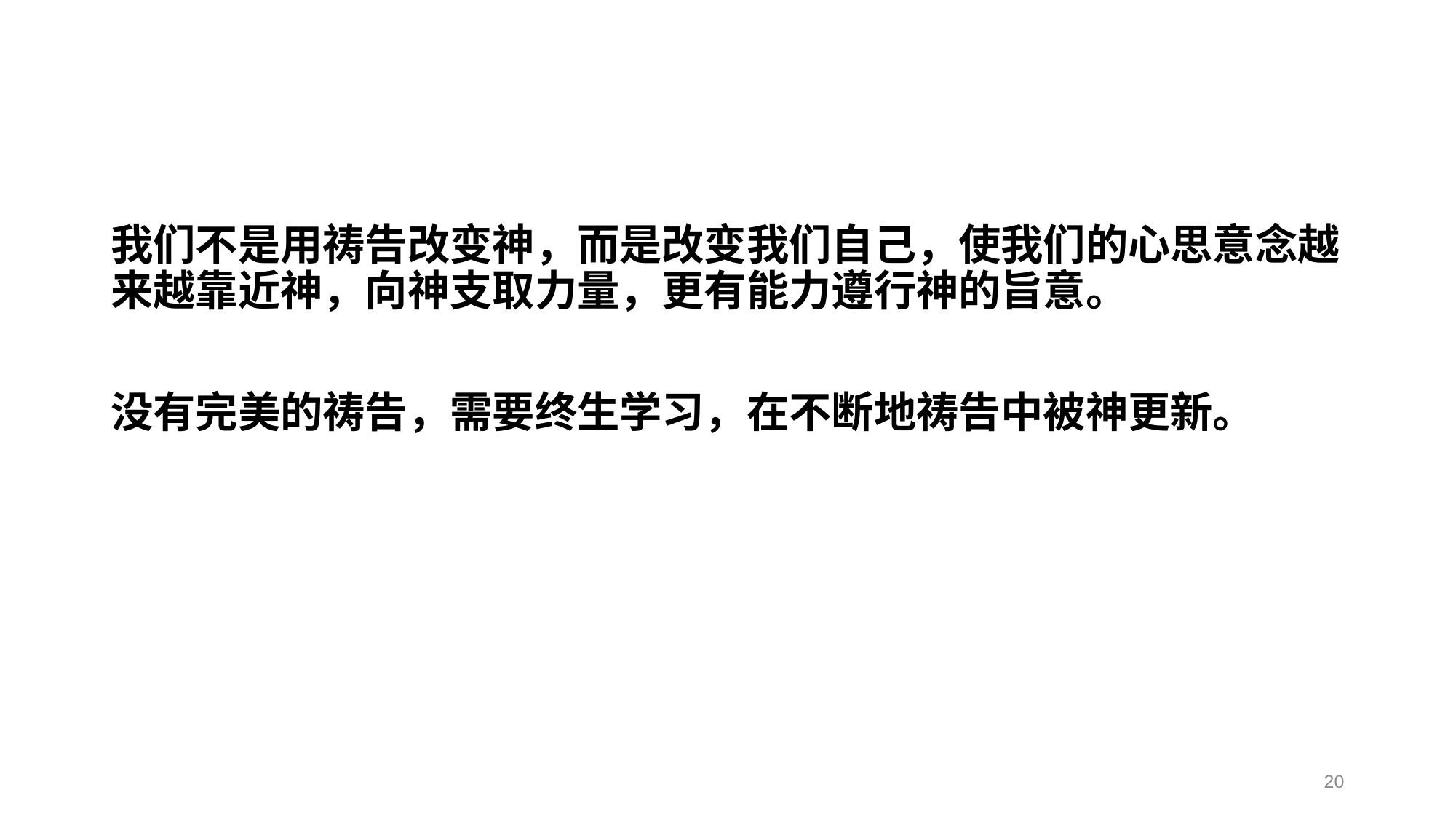

我们不是用祷告改变神，而是改变我们自己，使我们的心思意念越来越靠近神，向神支取力量，更有能力遵行神的旨意。

没有完美的祷告，需要终生学习，在不断地祷告中被神更新。

20